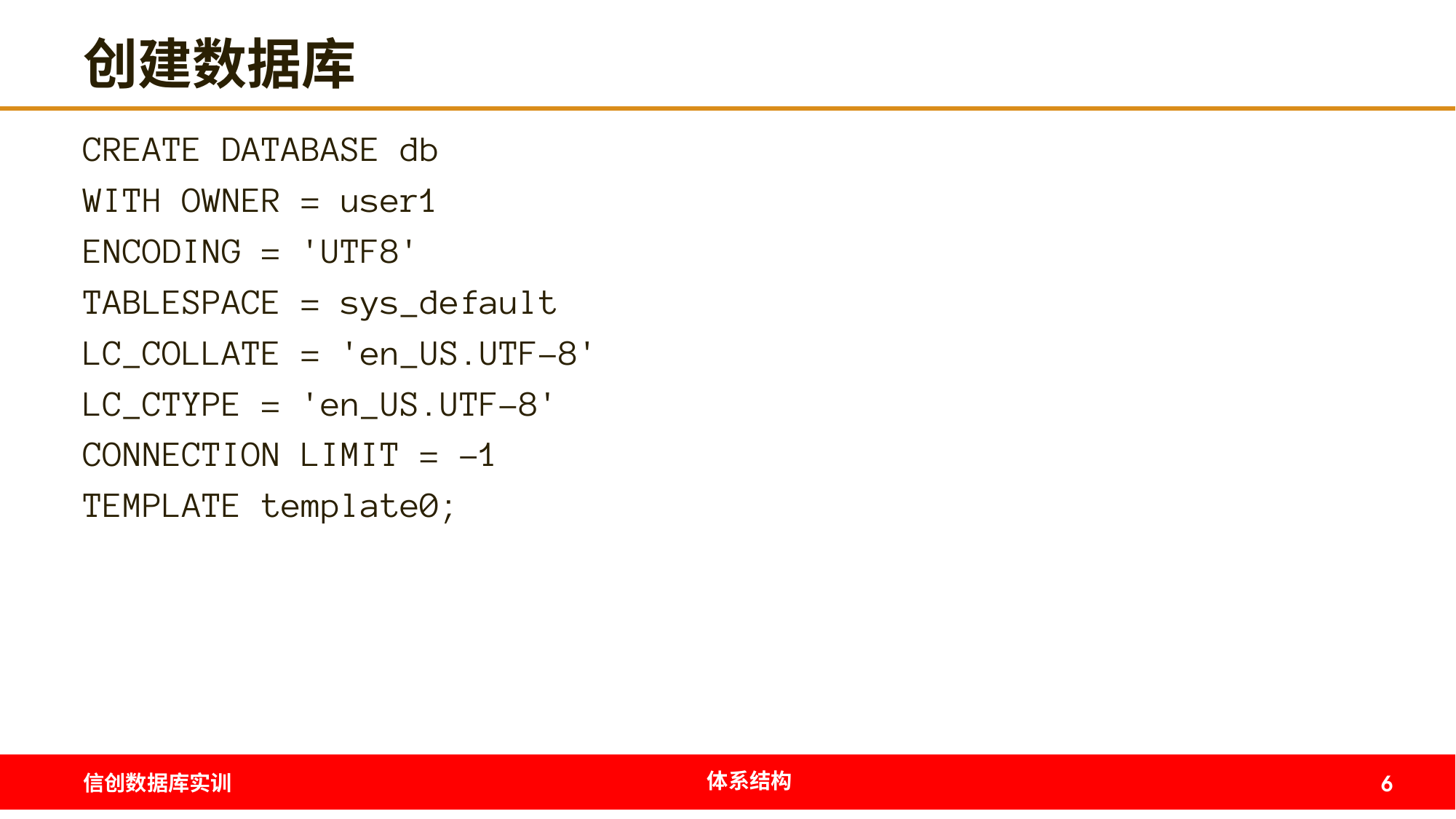

# 创建数据库
CREATE DATABASE db
WITH OWNER = user1
ENCODING = 'UTF8'
TABLESPACE = sys_default
LC_COLLATE = 'en_US.UTF-8'
LC_CTYPE = 'en_US.UTF-8'
CONNECTION LIMIT = -1
TEMPLATE template0;